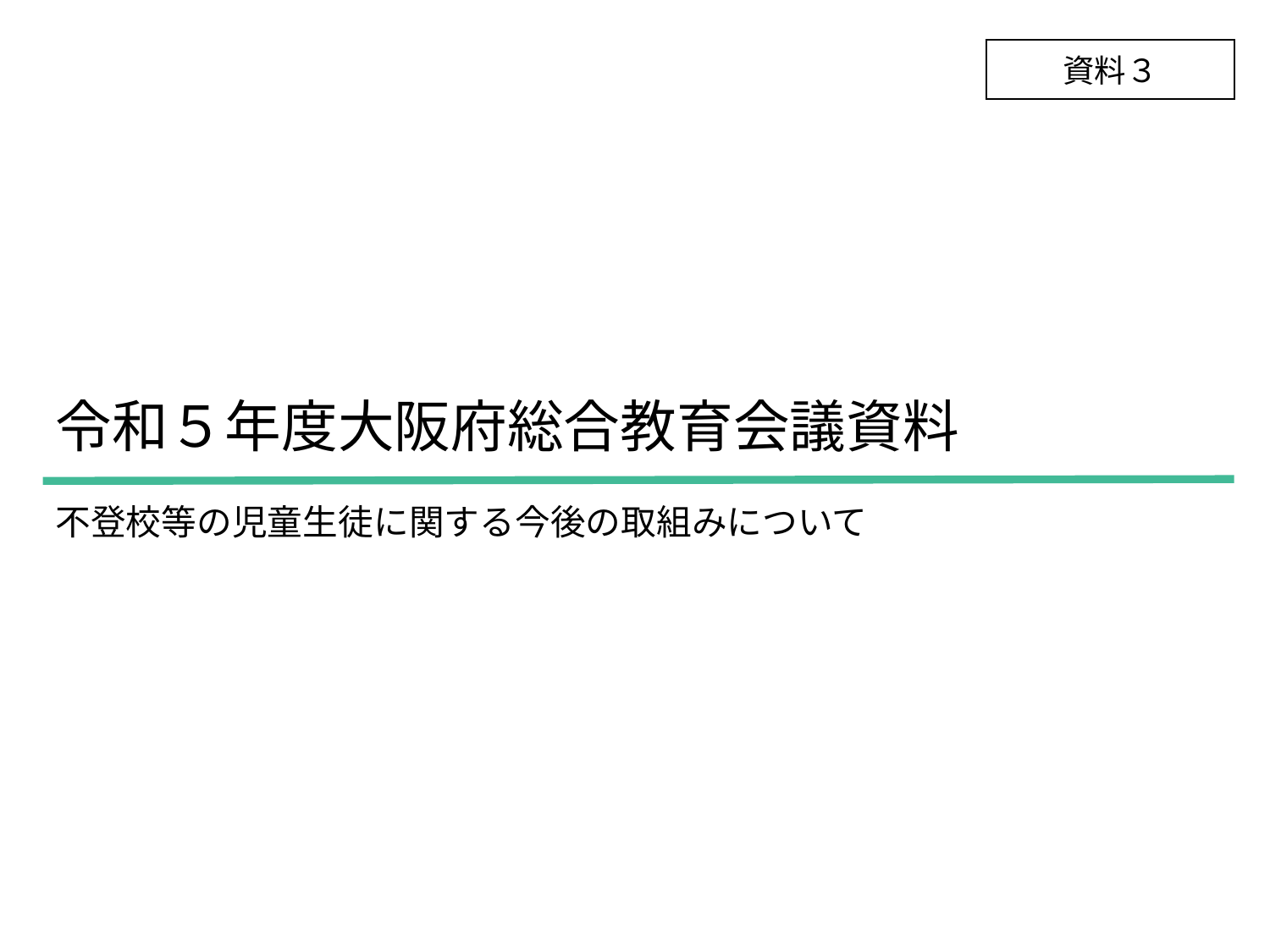

資料３
令和５年度大阪府総合教育会議資料
不登校等の児童生徒に関する今後の取組みについて